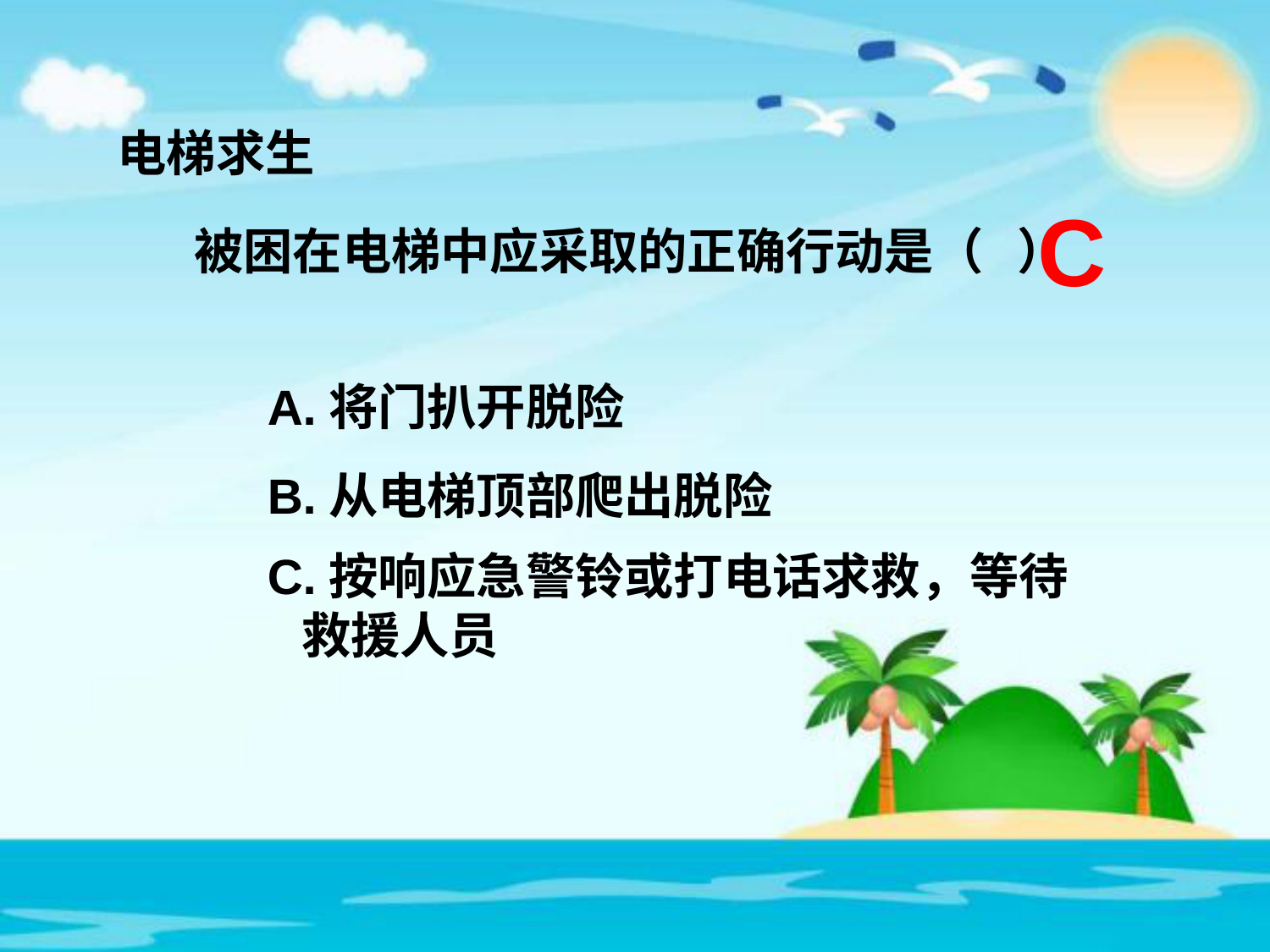

电梯求生
C
    被困在电梯中应采取的正确行动是（   ）
A.将门扒开脱险
B.从电梯顶部爬出脱险
C.按响应急警铃或打电话求救，等待
  救援人员